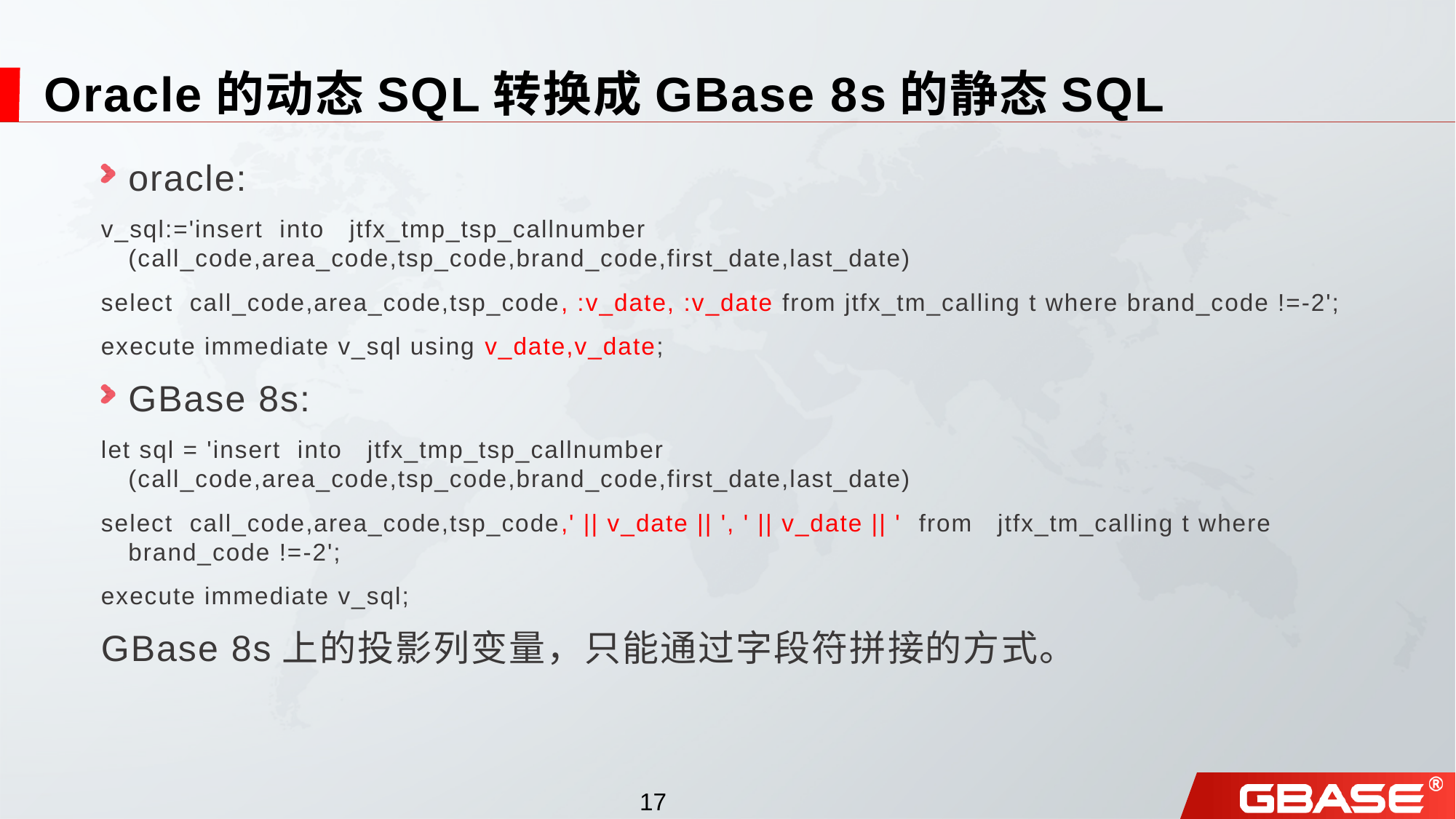

# Oracle的动态SQL转换成GBase 8s的静态SQL
oracle:
v_sql:='insert  into   jtfx_tmp_tsp_callnumber (call_code,area_code,tsp_code,brand_code,first_date,last_date)
select  call_code,area_code,tsp_code, :v_date, :v_date from jtfx_tm_calling t where brand_code !=-2';
execute immediate v_sql using v_date,v_date;
GBase 8s:
let sql = 'insert  into   jtfx_tmp_tsp_callnumber (call_code,area_code,tsp_code,brand_code,first_date,last_date)
select  call_code,area_code,tsp_code,' || v_date || ', ' || v_date || '  from   jtfx_tm_calling t where brand_code !=-2';
execute immediate v_sql;
GBase 8s上的投影列变量，只能通过字段符拼接的方式。